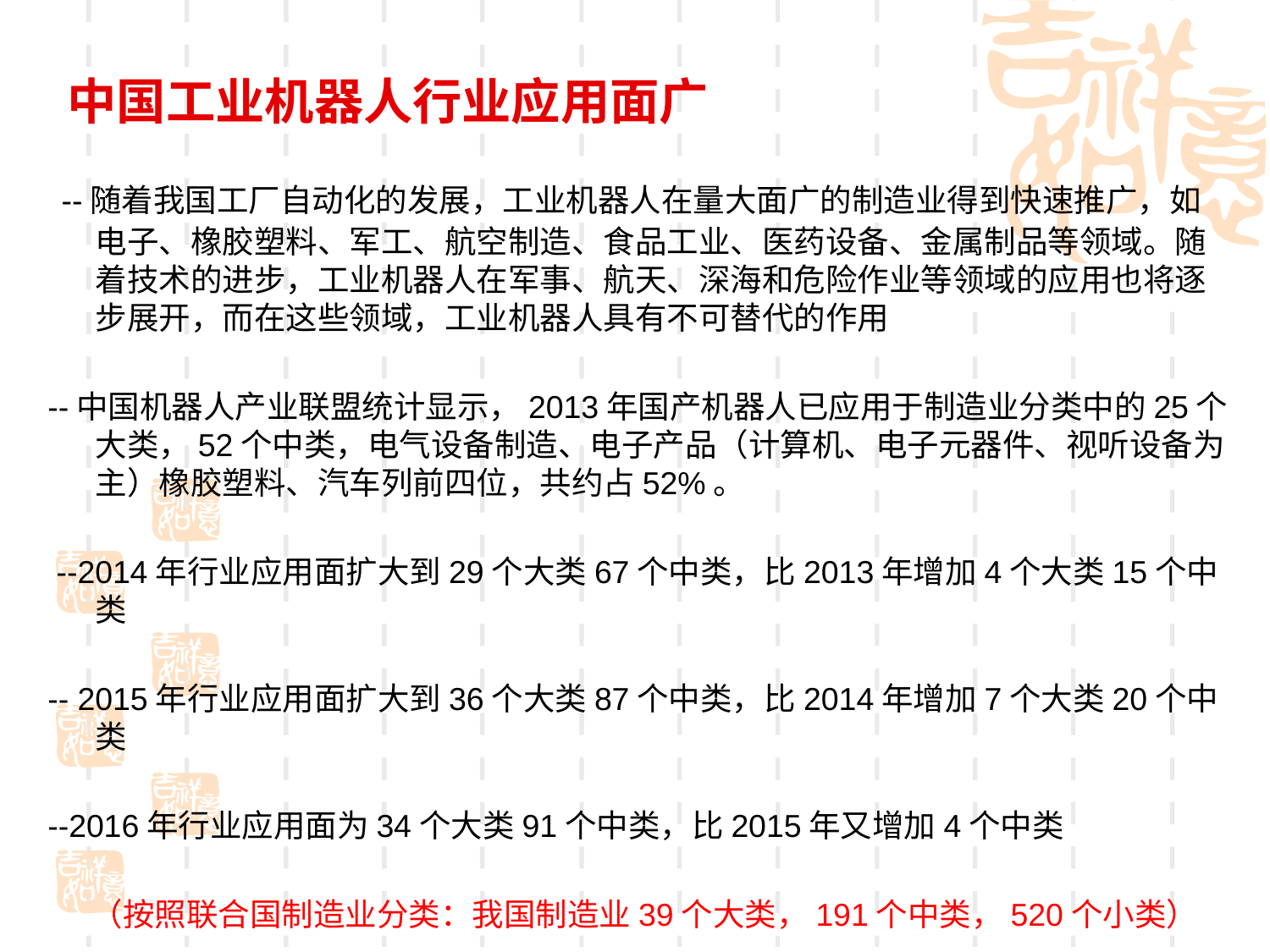

中国工业机器人行业应用面广
# --随着我国工厂自动化的发展，工业机器人在量大面广的制造业得到快速推广，如电子、橡胶塑料、军工、航空制造、食品工业、医药设备、金属制品等领域。随着技术的进步，工业机器人在军事、航天、深海和危险作业等领域的应用也将逐步展开，而在这些领域，工业机器人具有不可替代的作用

--中国机器人产业联盟统计显示，2013年国产机器人已应用于制造业分类中的25个大类，52个中类，电气设备制造、电子产品（计算机、电子元器件、视听设备为主）橡胶塑料、汽车列前四位，共约占52%。

 --2014年行业应用面扩大到29个大类67个中类，比2013年增加4个大类15个中类

-- 2015年行业应用面扩大到36个大类87个中类，比2014年增加7个大类20个中类

--2016年行业应用面为34个大类91个中类，比2015年又增加4个中类

     （按照联合国制造业分类：我国制造业39个大类，191个中类，520个小类）